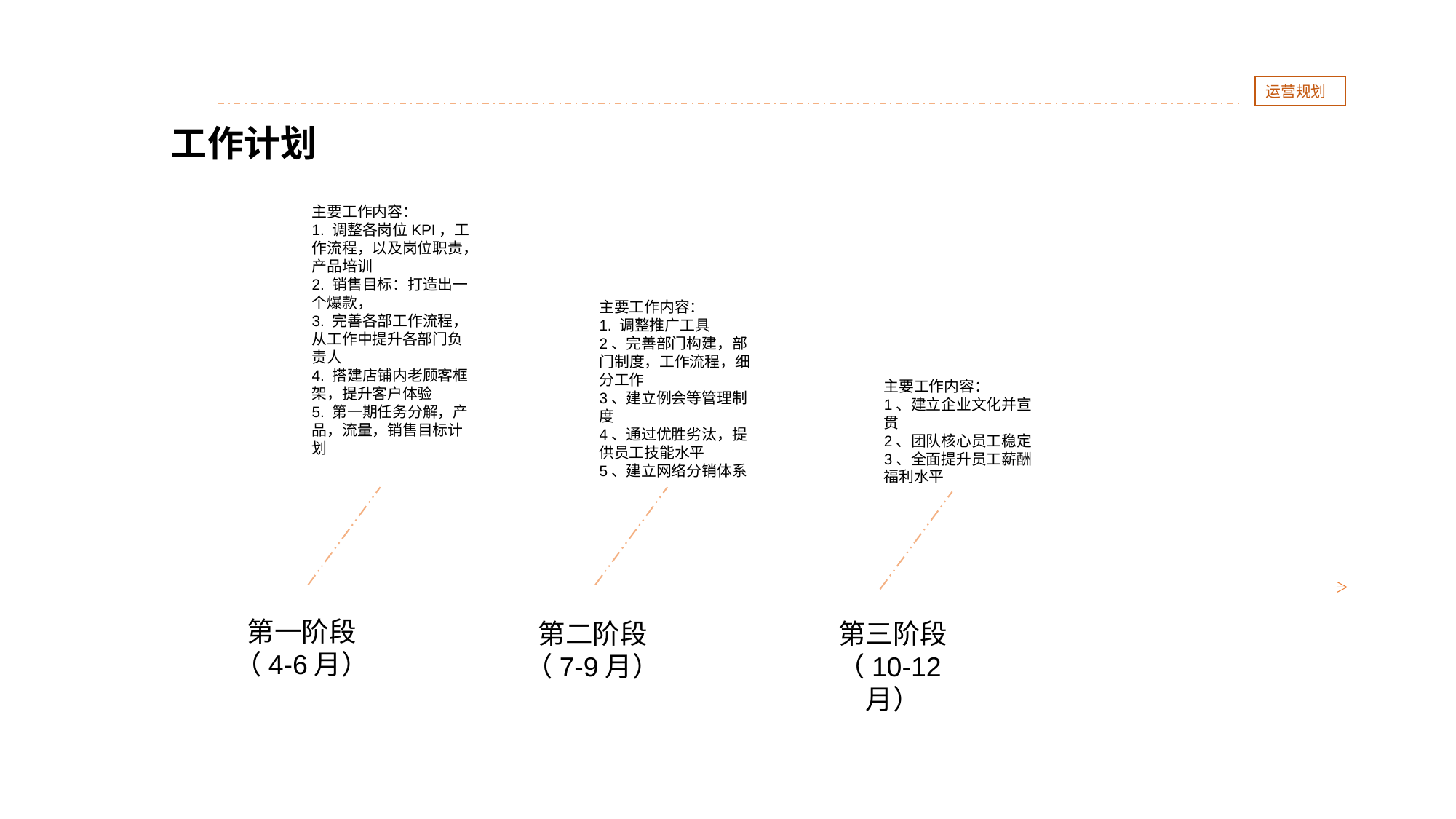

运营规划
工作计划
主要工作内容：
1. 调整各岗位KPI，工作流程，以及岗位职责，产品培训
2. 销售目标：打造出一个爆款，
3. 完善各部工作流程，从工作中提升各部门负责人
4. 搭建店铺内老顾客框架，提升客户体验
5. 第一期任务分解，产品，流量，销售目标计划
主要工作内容：
1. 调整推广工具
2、完善部门构建，部门制度，工作流程，细分工作
3、建立例会等管理制度
4、通过优胜劣汰，提供员工技能水平
5、建立网络分销体系
主要工作内容：
1、建立企业文化并宣贯
2、团队核心员工稳定
3、全面提升员工薪酬福利水平

第一阶段（4-6月）
第二阶段（7-9月）
第三阶段（10-12月）